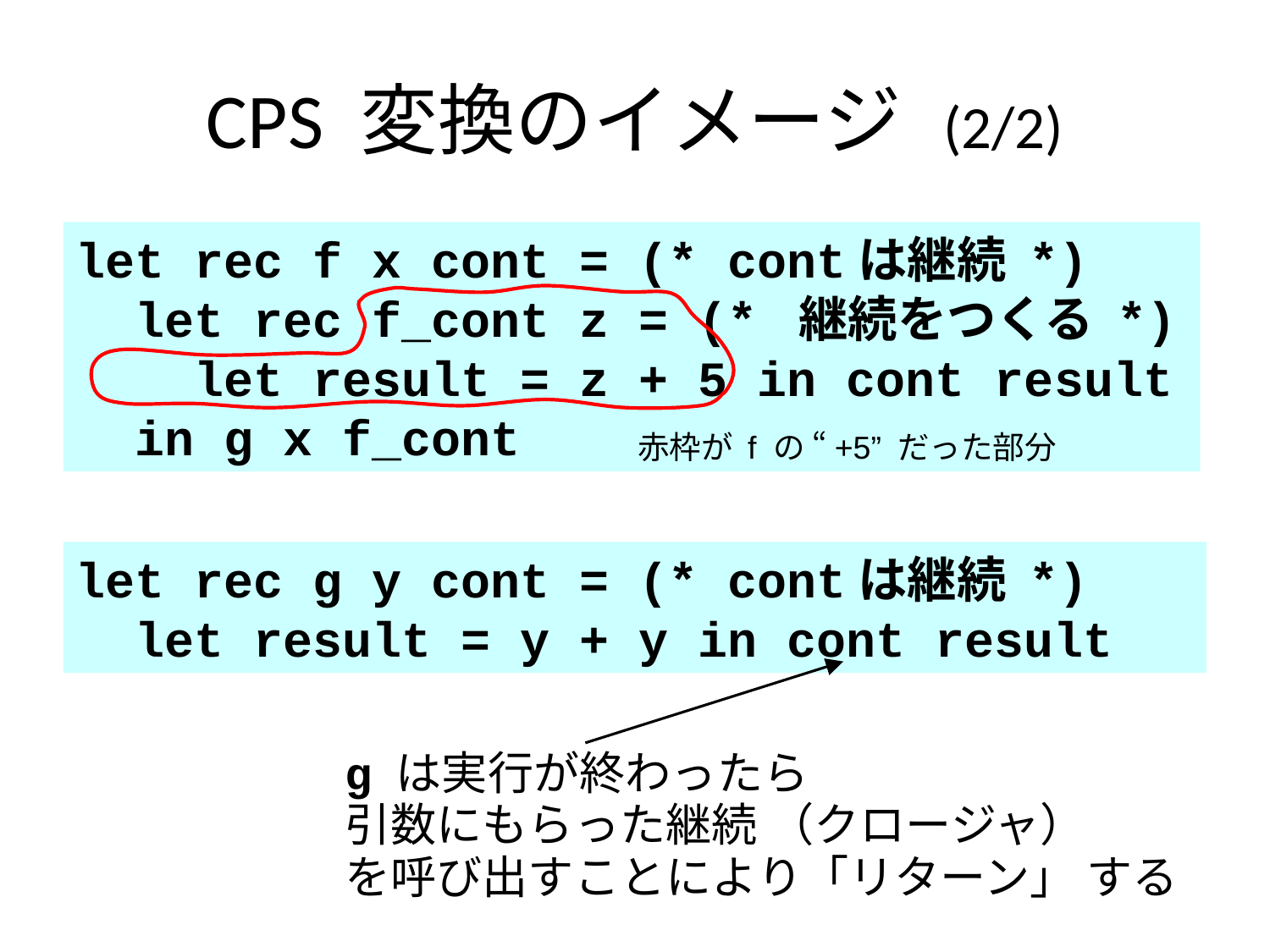

# CPS 変換のイメージ  (2/2)

let rec f x cont = (* contは継続 *)
  let rec f_cont z = (* 継続をつくる *)
    let result = z + 5 in cont result
  in g x f_cont

赤枠が f の “+5” だった部分
let rec g y cont = (* contは継続 *)
  let result = y + y in cont result

g は実行が終わったら
引数にもらった継続 （クロージャ）
を呼び出すことにより「リターン」 する